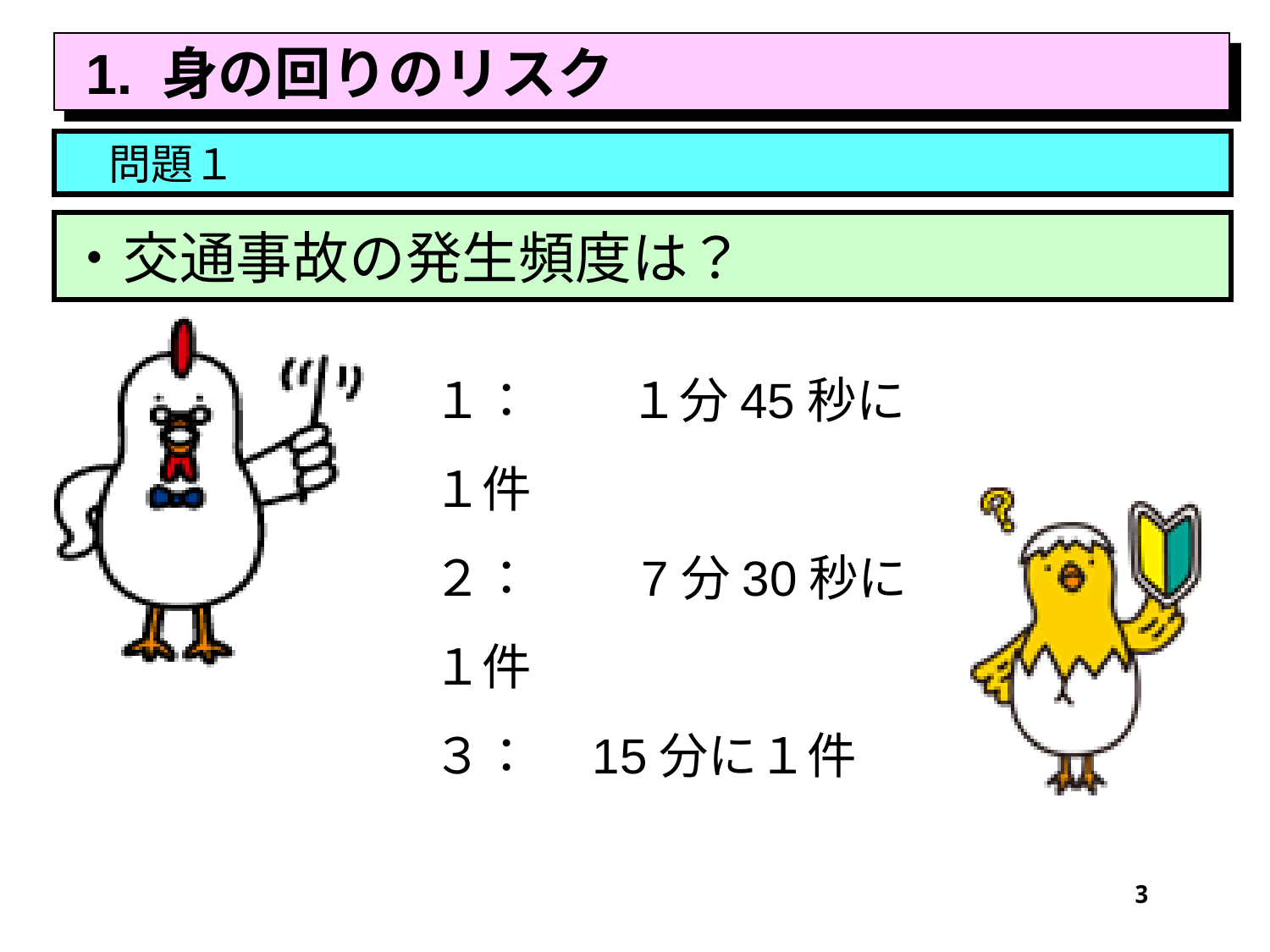

1. 身の回りのリスク
　問題１
・交通事故の発生頻度は？

１：　　１分45秒に１件
２：　　7分30秒に１件
３：　15分に１件

3